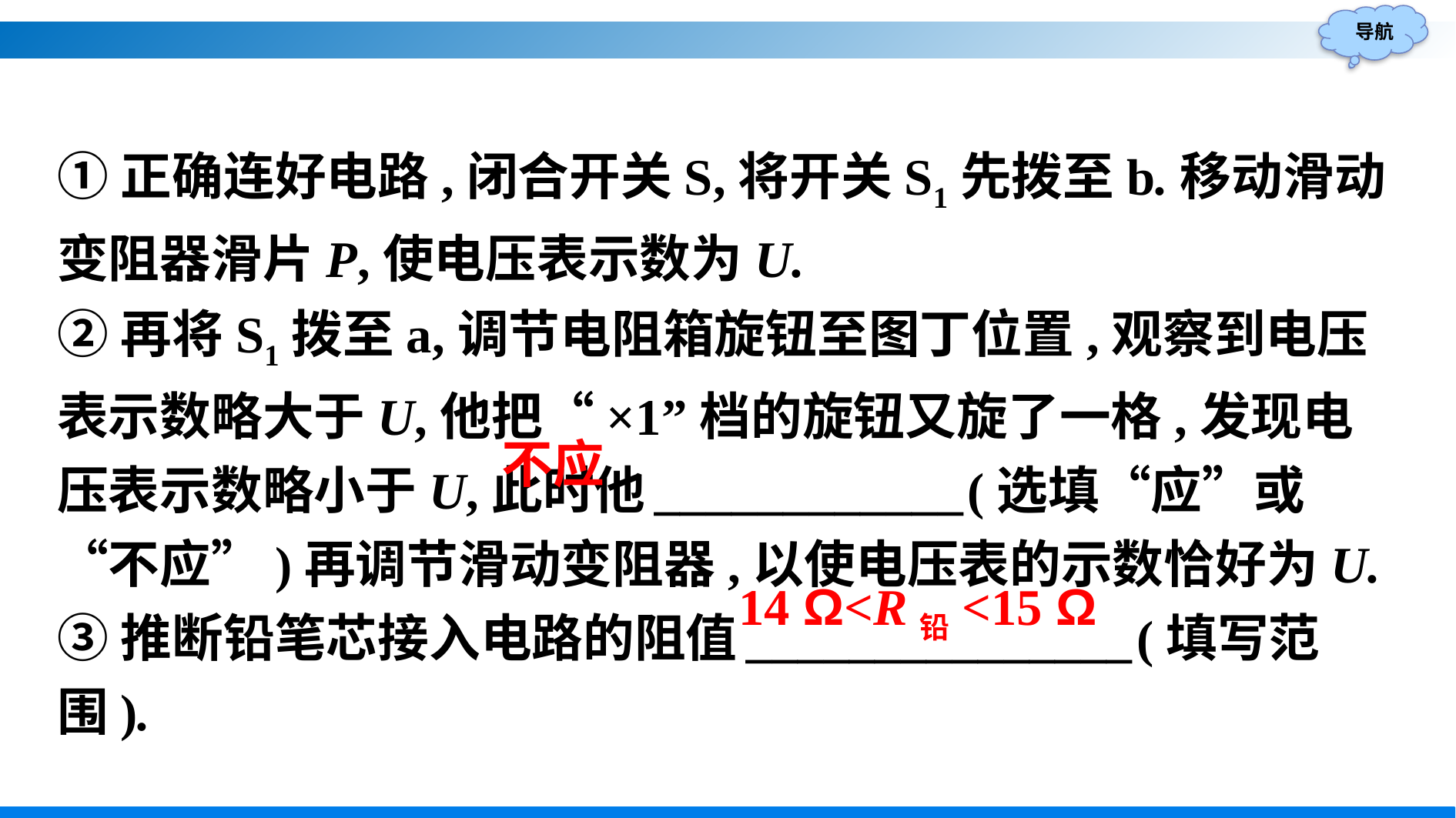

①正确连好电路,闭合开关S,将开关S1先拨至b.移动滑动变阻器滑片P,使电压表示数为U.
②再将S1拨至a,调节电阻箱旋钮至图丁位置,观察到电压表示数略大于U,他把“×1”档的旋钮又旋了一格,发现电压表示数略小于U,此时他____________(选填“应”或“不应”)再调节滑动变阻器,以使电压表的示数恰好为U.
③推断铅笔芯接入电路的阻值_______________(填写范围).
不应
14 Ω<R铅<15 Ω